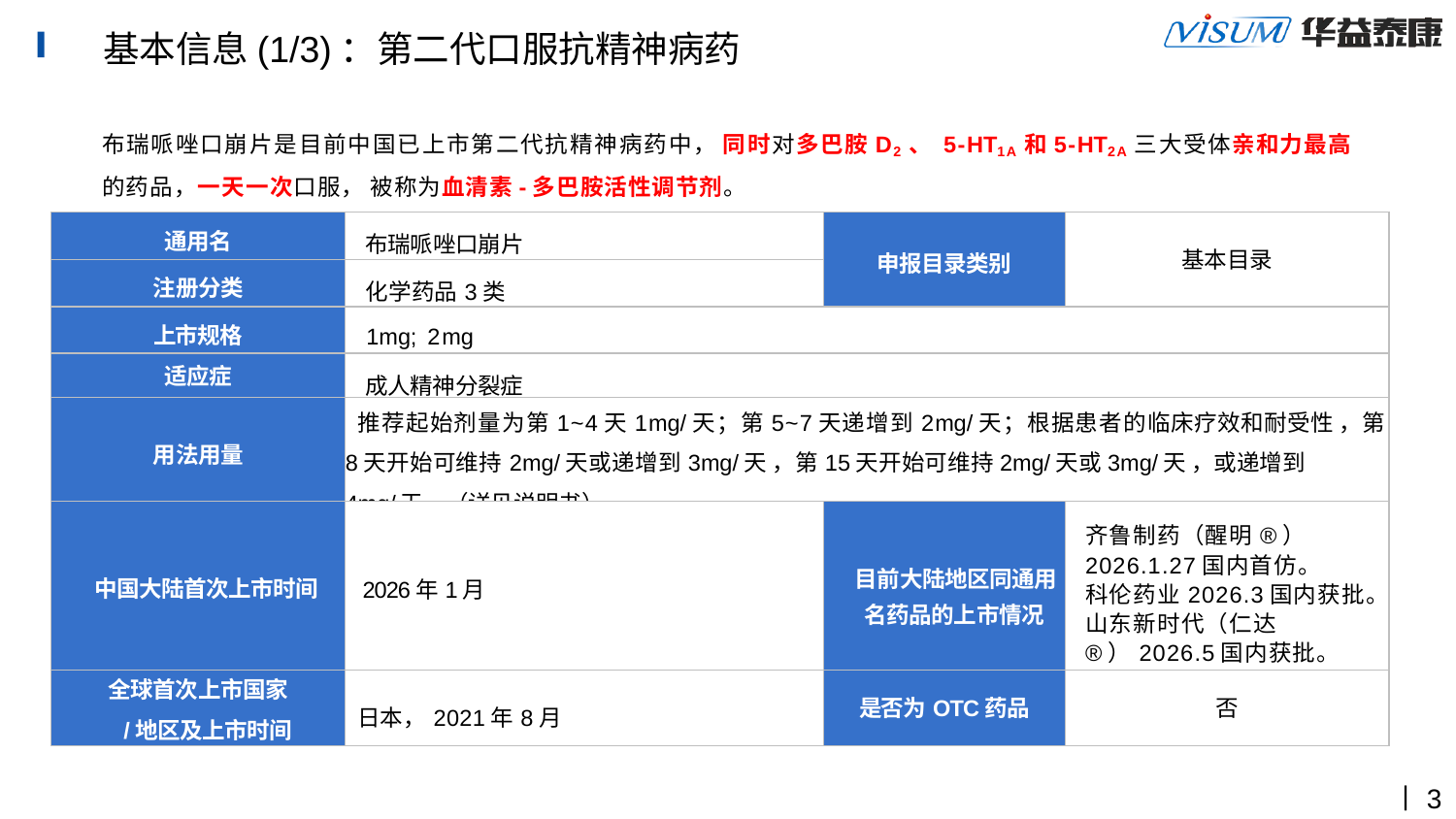

基本信息(1/3)：第二代口服抗精神病药
布瑞哌唑口崩片是目前中国已上市第二代抗精神病药中， 同时对多巴胺D2、 5-HT1A和5-HT2A三大受体亲和力最高的药品，一天一次口服， 被称为血清素-多巴胺活性调节剂。
| 通用名 | 布瑞哌唑口崩片 | 申报目录类别 | 基本目录 |
| --- | --- | --- | --- |
| 注册分类 | 化学药品3类 |  |  |
| 上市规格 | 1mg; 2mg |  |  |
| 适应症 | 成人精神分裂症 |  |  |
| 用法用量 | 推荐起始剂量为第1~4天1mg/天；第5~7天递增到2mg/天；根据患者的临床疗效和耐受性 ，第8天开始可维持2mg/天或递增到3mg/天 ，第15天开始可维持2mg/天或3mg/天 ，或递增到4mg/天。（详见说明书） |  |  |
| 中国大陆首次上市时间 | 2026年1月 | 目前大陆地区同通用名药品的上市情况 | 齐鲁制药（醒明®） 2026.1.27国内首仿。 科伦药业2026.3国内获批。 山东新时代（仁达®）2026.5国内获批。 |
| 全球首次上市国家 /地区及上市时间 | 日本，2021年8月 | 是否为OTC药品 | 否 |
3